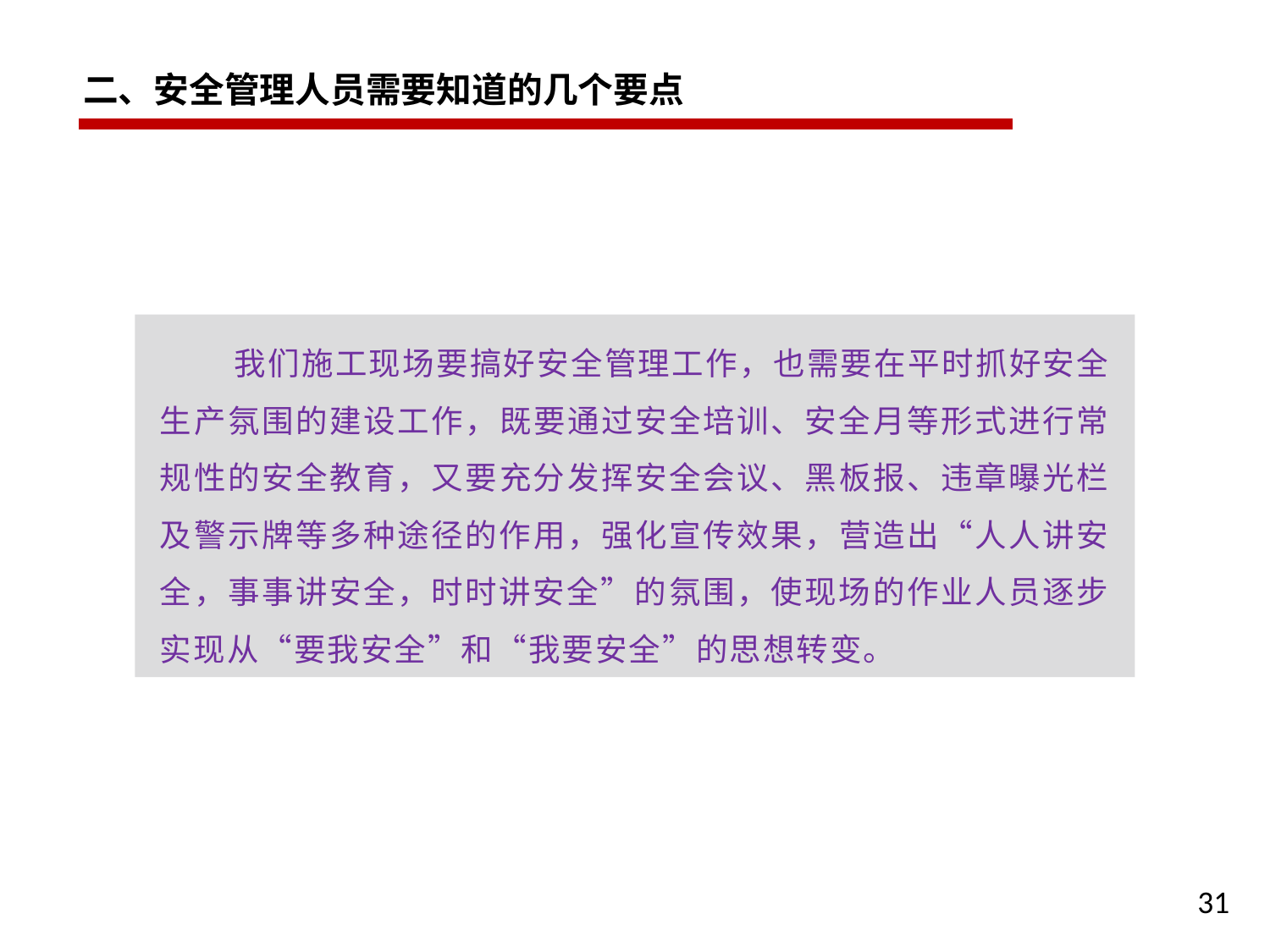

二、安全管理人员需要知道的几个要点
我们施工现场要搞好安全管理工作，也需要在平时抓好安全生产氛围的建设工作，既要通过安全培训、安全月等形式进行常规性的安全教育，又要充分发挥安全会议、黑板报、违章曝光栏及警示牌等多种途径的作用，强化宣传效果，营造出“人人讲安全，事事讲安全，时时讲安全”的氛围，使现场的作业人员逐步实现从“要我安全”和“我要安全”的思想转变。